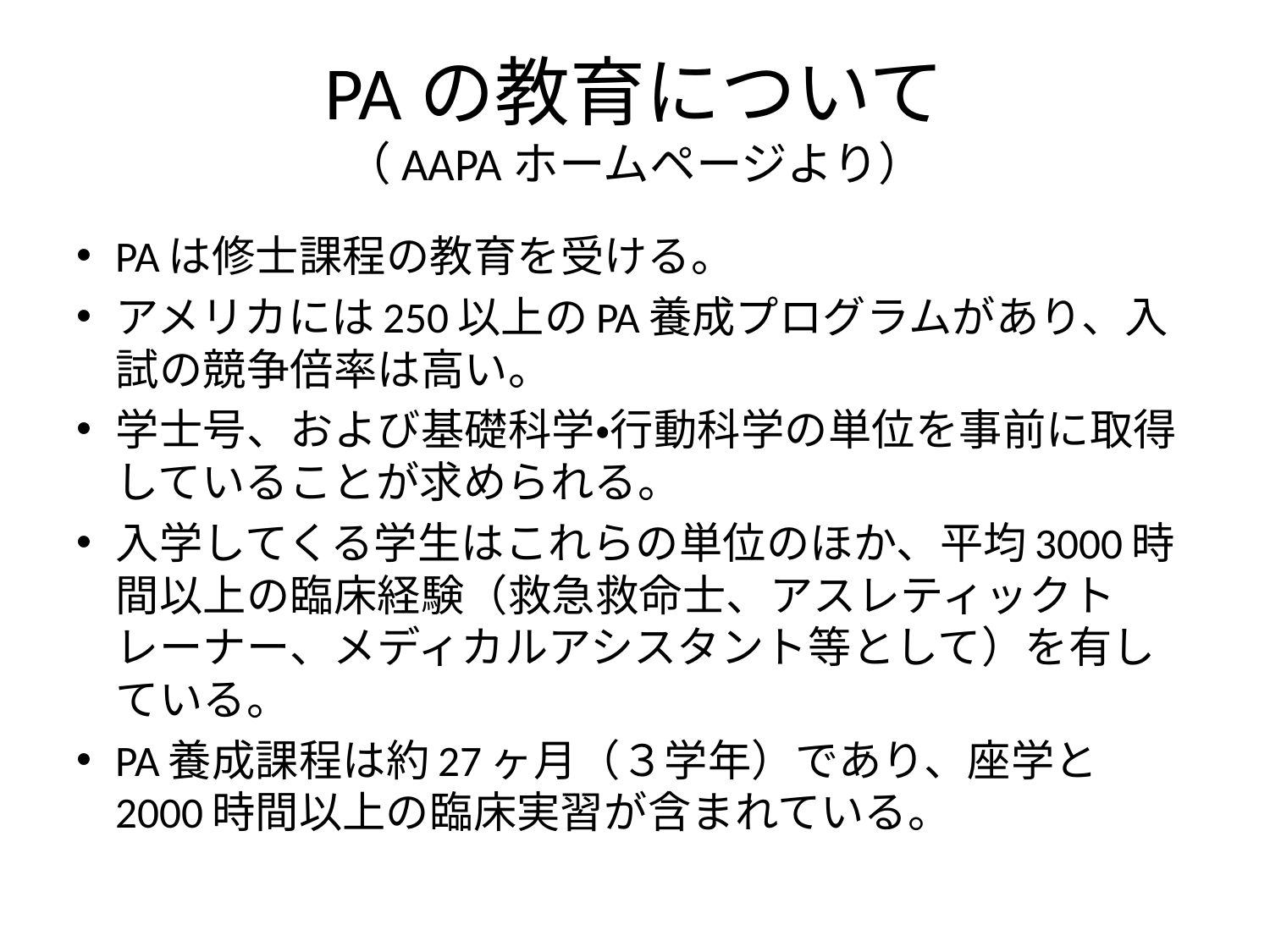

# PAの教育について （AAPAホームページより）
PAは修士課程の教育を受ける。
アメリカには250以上のPA養成プログラムがあり、入試の競争倍率は高い。
学士号、および基礎科学・行動科学の単位を事前に取得していることが求められる。
入学してくる学生はこれらの単位のほか、平均3000時間以上の臨床経験（救急救命士、アスレティックトレーナー、メディカルアシスタント等として）を有している。
PA養成課程は約27ヶ月（３学年）であり、座学と2000時間以上の臨床実習が含まれている。